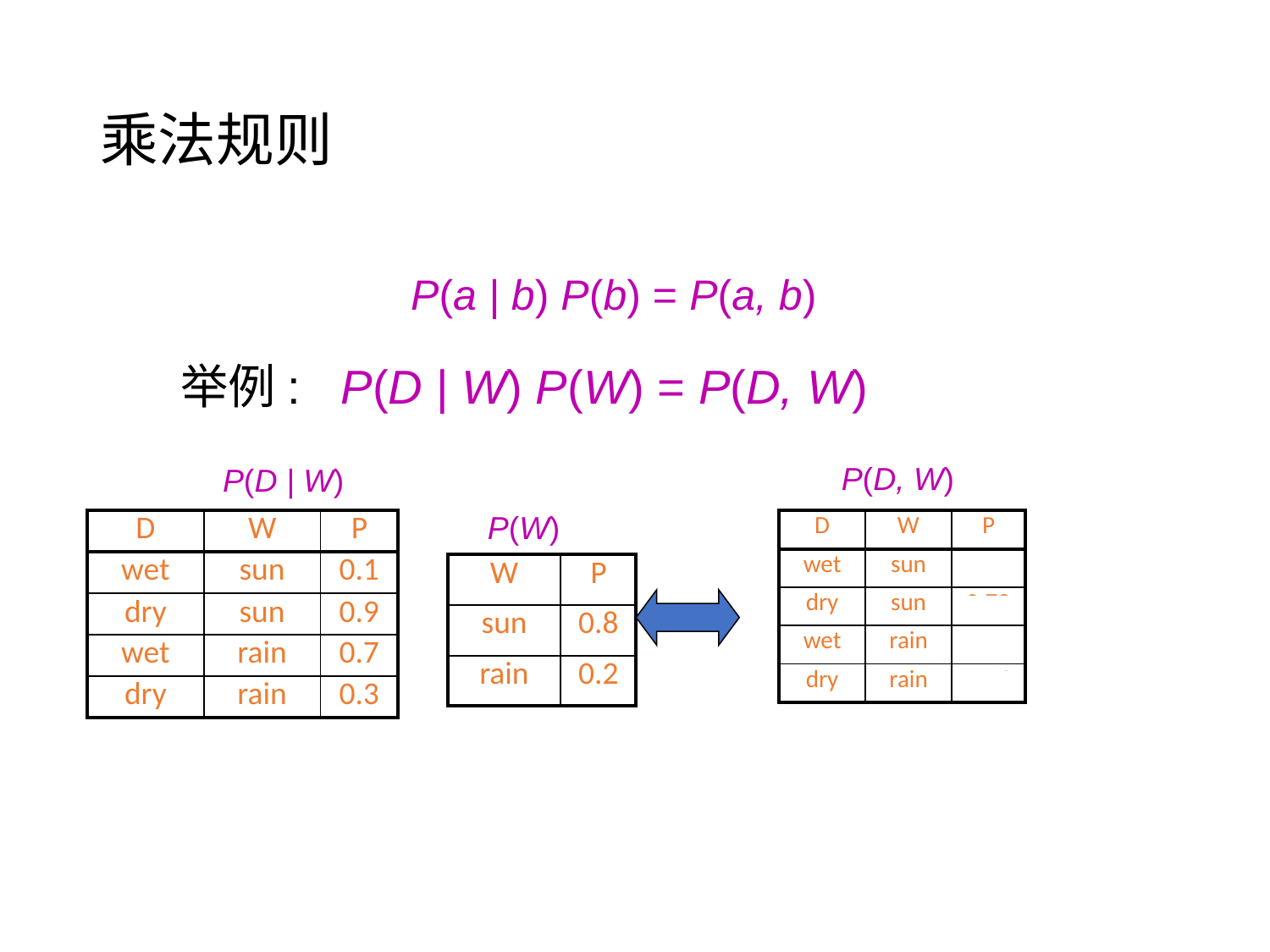

# 乘法规则
P(a | b) P(b) = P(a, b)
举例:   P(D | W) P(W) = P(D, W)

P(D, W)
P(D | W)
P(W)
| D | W | P |
| --- | --- | --- |
| wet | sun | 0.1 |
| dry | sun | 0.9 |
| wet | rain | 0.7 |
| dry | rain | 0.3 |
| D | W | P |
| --- | --- | --- |
| wet | sun | 0.08 |
| dry | sun | 0.72 |
| wet | rain | 0.14 |
| dry | rain | 0.06 |

| W | P |
| --- | --- |
| sun | 0.8 |
| rain | 0.2 |